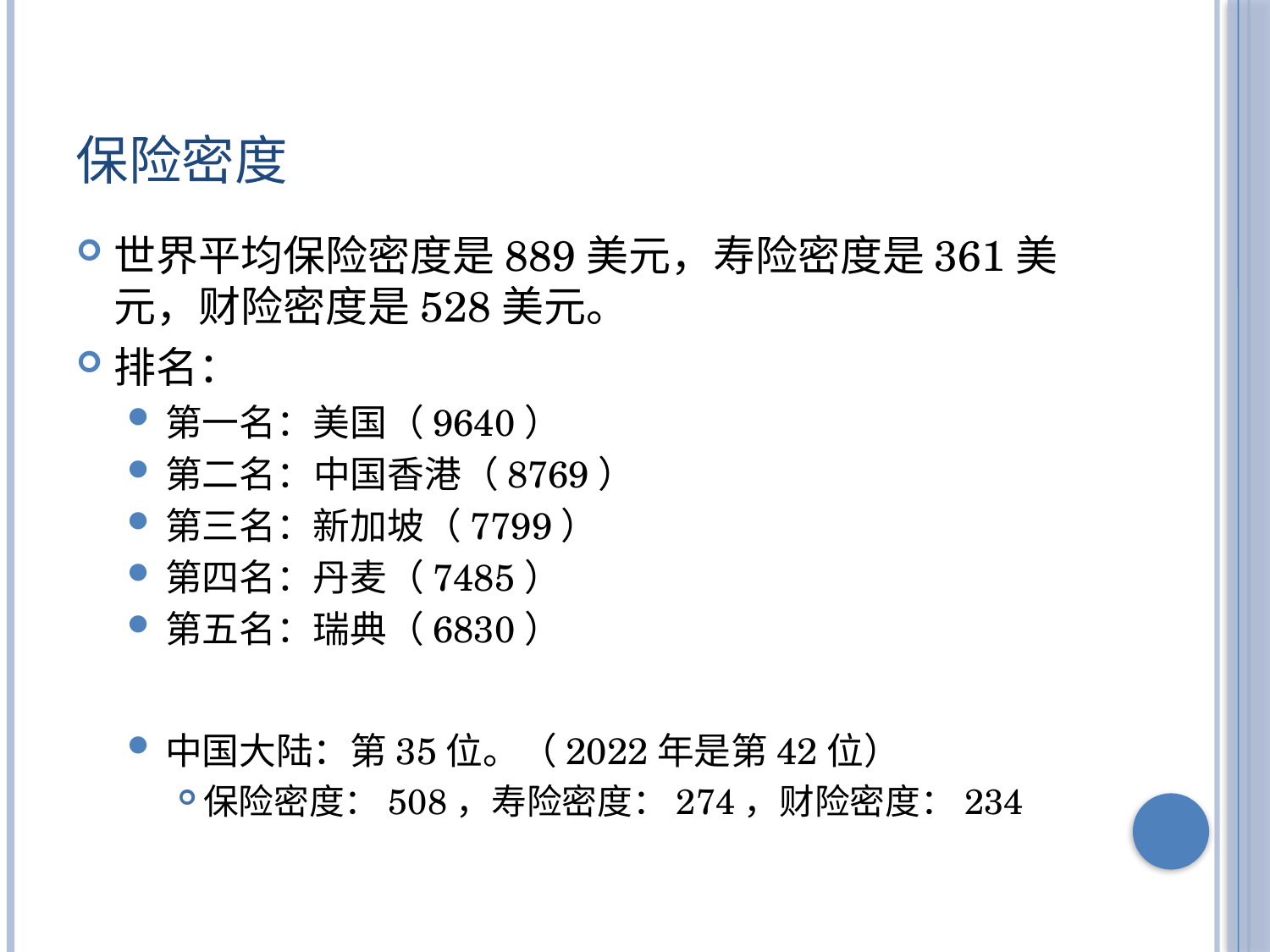

# 保险密度
世界平均保险密度是889美元，寿险密度是361美元，财险密度是528美元。
排名：
第一名：美国（9640）
第二名：中国香港（8769）
第三名：新加坡（7799）
第四名：丹麦（7485）
第五名：瑞典（6830）

中国大陆：第35位。（2022年是第42位）
保险密度：508，寿险密度：274，财险密度：234